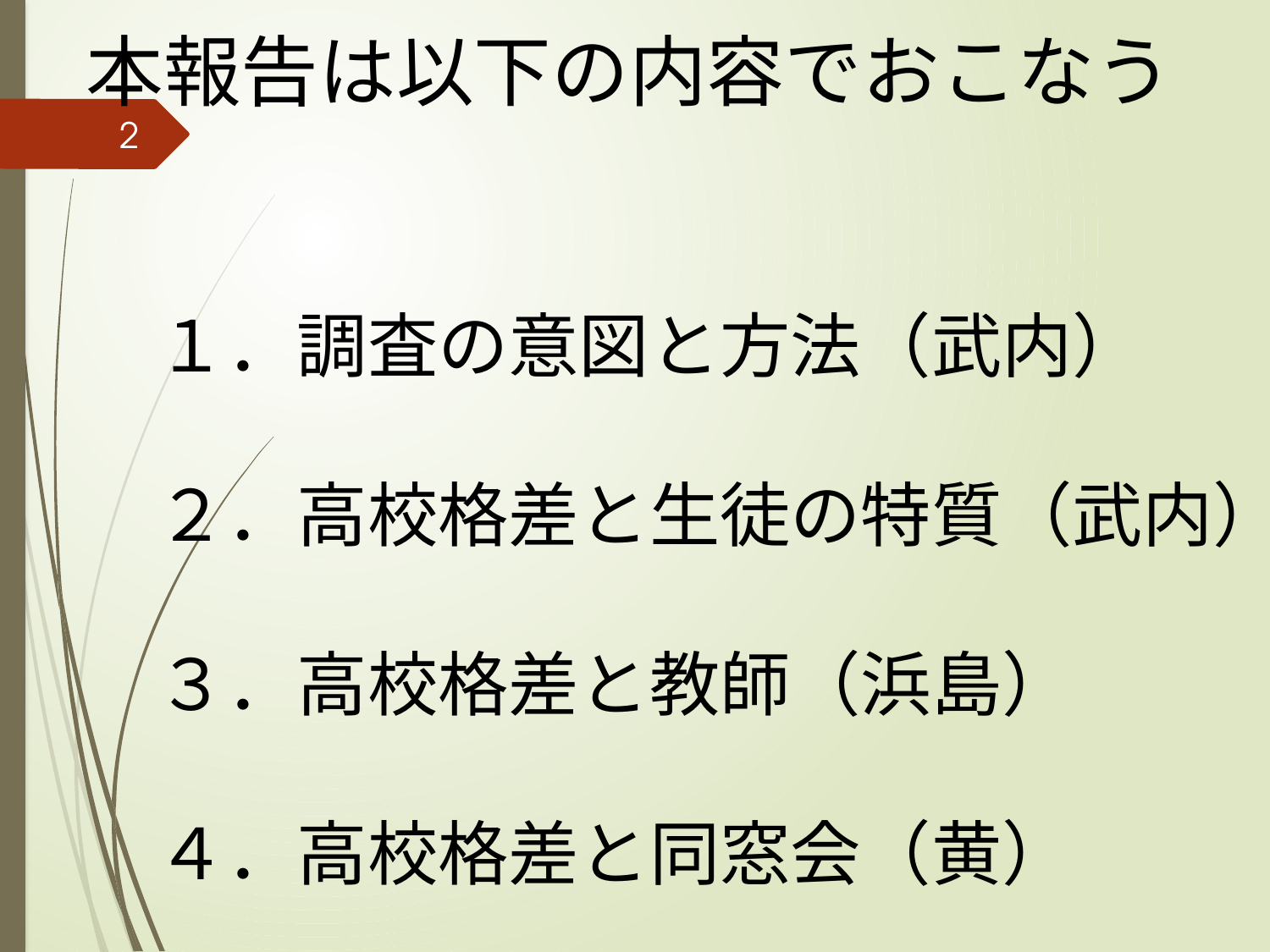

本報告は以下の内容でおこなう

　１．調査の意図と方法（武内）

　２．高校格差と生徒の特質（武内）

　３．高校格差と教師（浜島）

　４．高校格差と同窓会（黄）
2